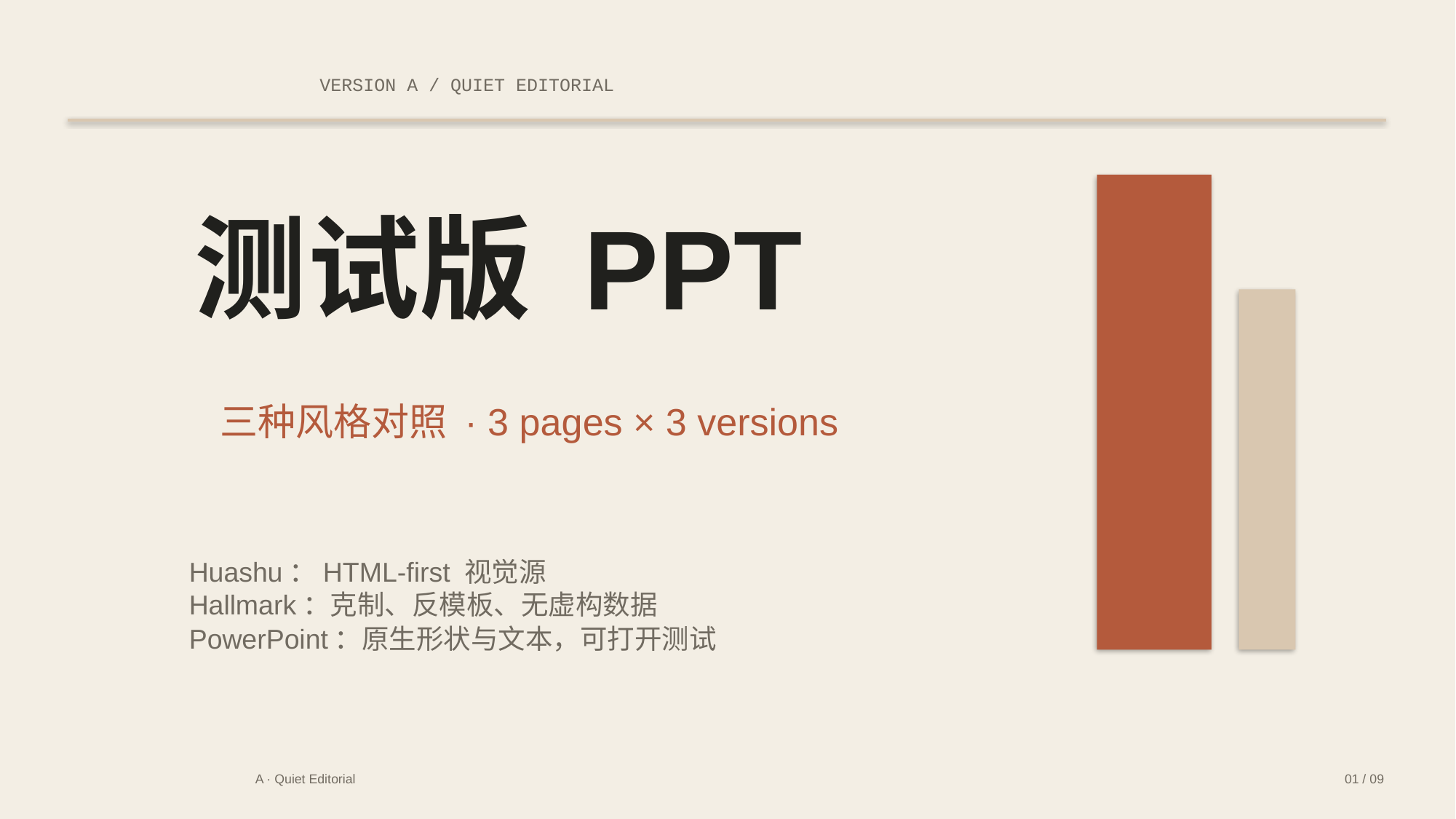

VERSION A / QUIET EDITORIAL

测试版 PPT

三种风格对照 · 3 pages × 3 versions
Huashu：HTML-first 视觉源
Hallmark：克制、反模板、无虚构数据
PowerPoint：原生形状与文本，可打开测试
A · Quiet Editorial
01 / 09